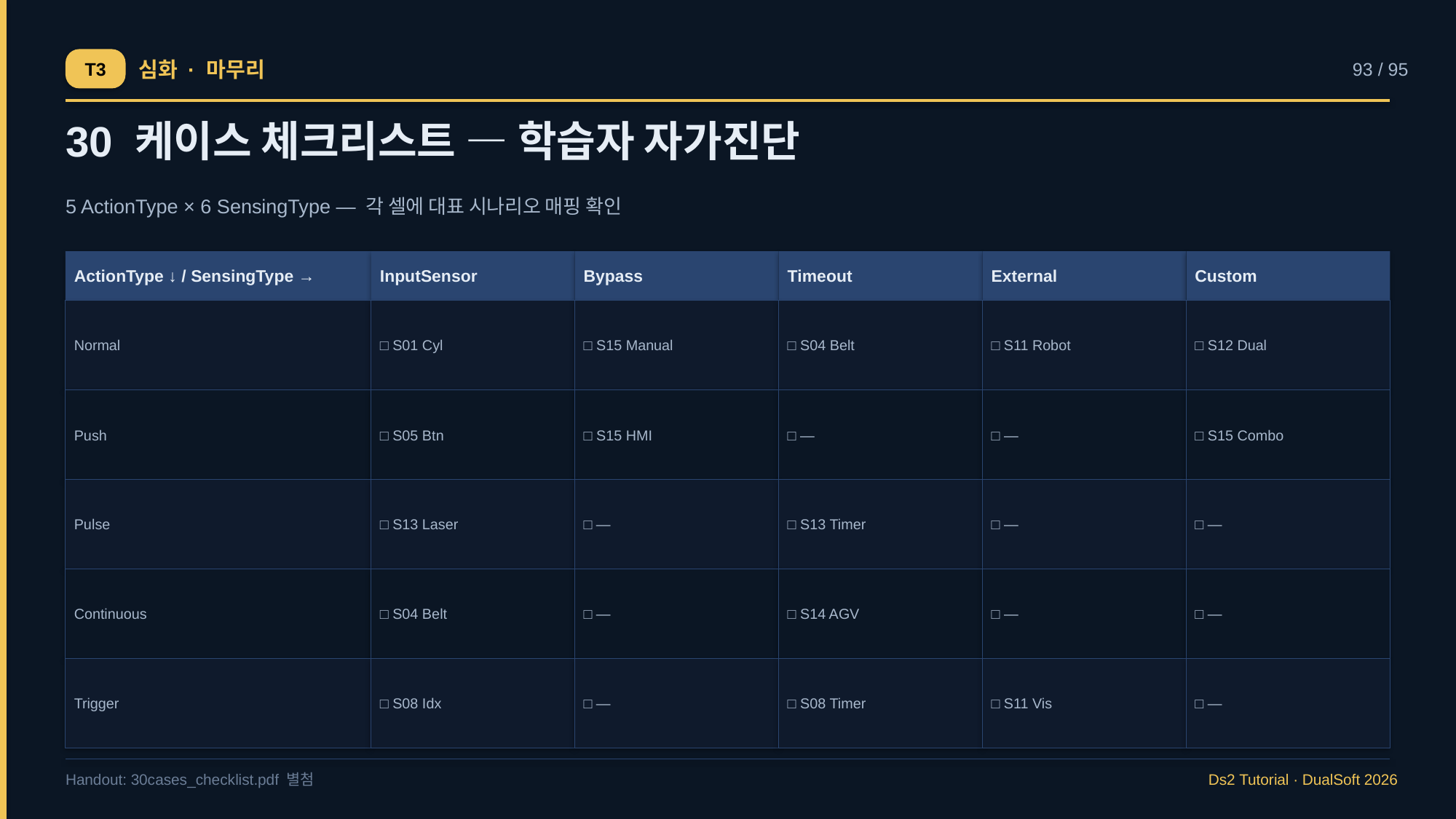

T3
심화 · 마무리
93 / 95
30 케이스 체크리스트 — 학습자 자가진단
5 ActionType × 6 SensingType — 각 셀에 대표 시나리오 매핑 확인

ActionType ↓ / SensingType →

InputSensor

Bypass

Timeout

External

Custom

Normal

□ S01 Cyl

□ S15 Manual

□ S04 Belt

□ S11 Robot

□ S12 Dual

Push

□ S05 Btn

□ S15 HMI

□ —

□ —

□ S15 Combo

Pulse

□ S13 Laser

□ —

□ S13 Timer

□ —

□ —

Continuous

□ S04 Belt

□ —

□ S14 AGV

□ —

□ —

Trigger

□ S08 Idx

□ —

□ S08 Timer

□ S11 Vis

□ —
Handout: 30cases_checklist.pdf 별첨
Ds2 Tutorial · DualSoft 2026